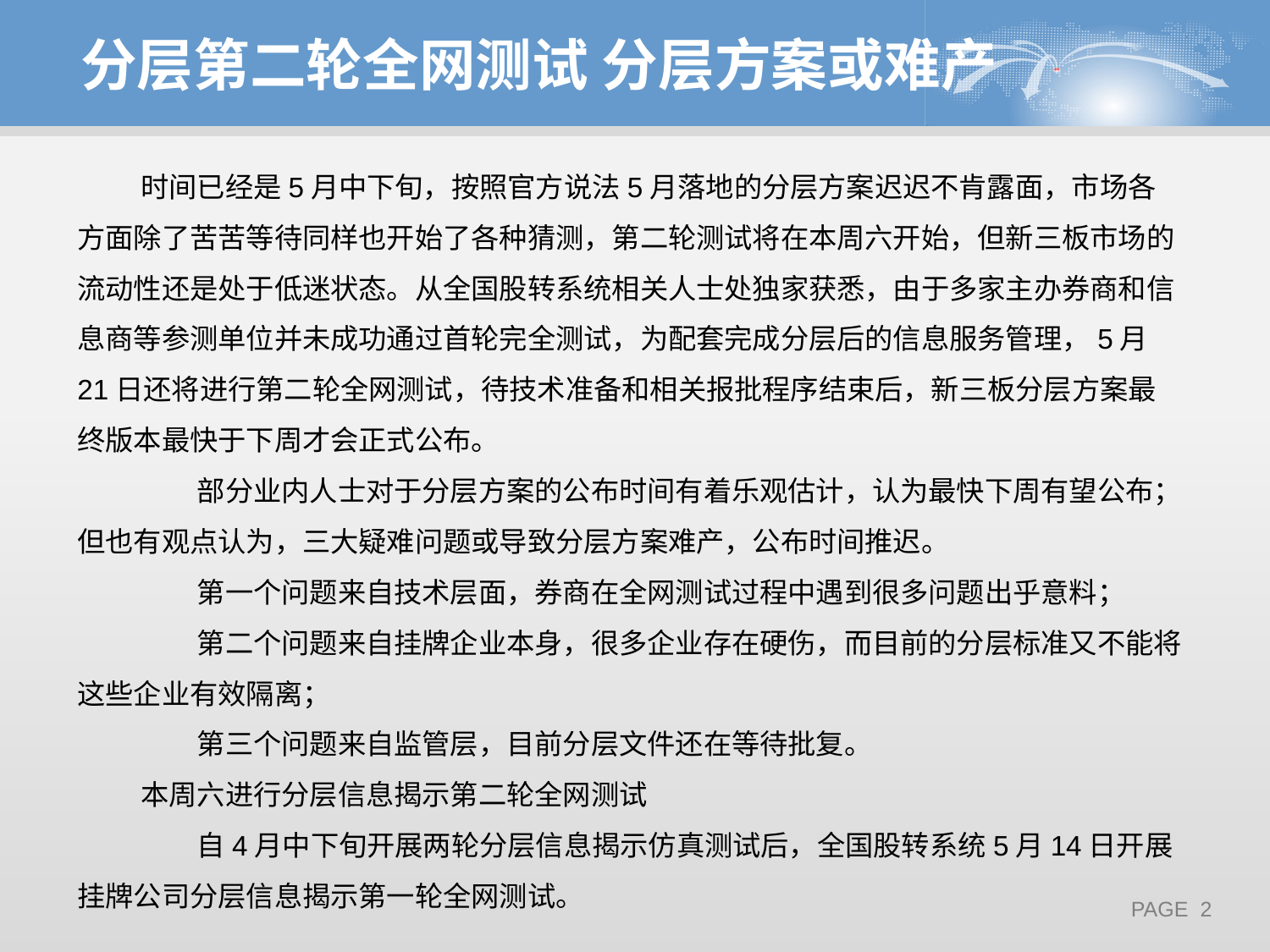

分层第二轮全网测试 分层方案或难产
时间已经是5月中下旬，按照官方说法5月落地的分层方案迟迟不肯露面，市场各方面除了苦苦等待同样也开始了各种猜测，第二轮测试将在本周六开始，但新三板市场的流动性还是处于低迷状态。从全国股转系统相关人士处独家获悉，由于多家主办券商和信息商等参测单位并未成功通过首轮完全测试，为配套完成分层后的信息服务管理，5月21日还将进行第二轮全网测试，待技术准备和相关报批程序结束后，新三板分层方案最终版本最快于下周才会正式公布。
　　部分业内人士对于分层方案的公布时间有着乐观估计，认为最快下周有望公布；但也有观点认为，三大疑难问题或导致分层方案难产，公布时间推迟。
　　第一个问题来自技术层面，券商在全网测试过程中遇到很多问题出乎意料；
　　第二个问题来自挂牌企业本身，很多企业存在硬伤，而目前的分层标准又不能将这些企业有效隔离；
　　第三个问题来自监管层，目前分层文件还在等待批复。
本周六进行分层信息揭示第二轮全网测试
　　自4月中下旬开展两轮分层信息揭示仿真测试后，全国股转系统5月14日开展挂牌公司分层信息揭示第一轮全网测试。